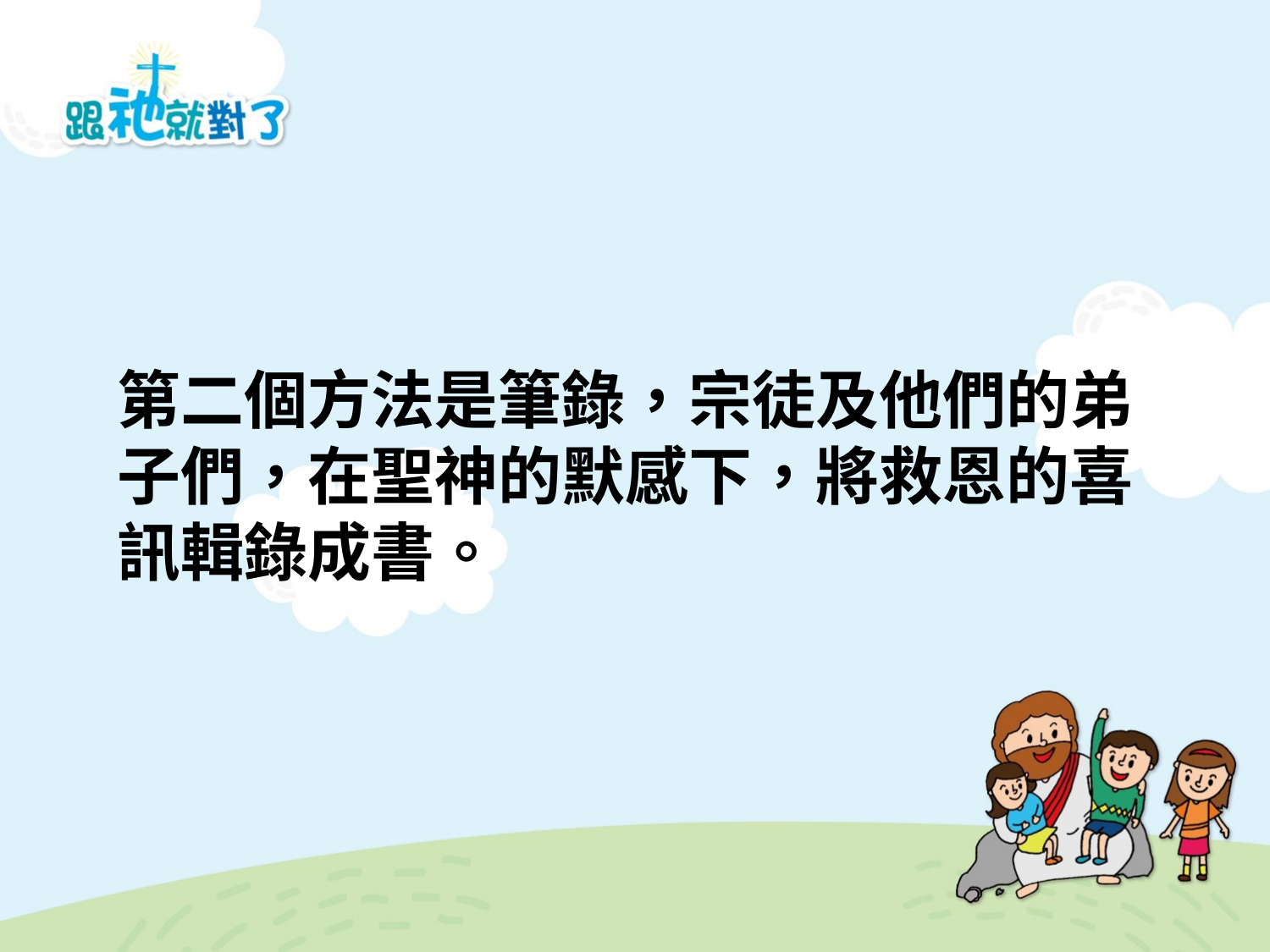

第二個方法是筆錄，宗徒及他們的弟子們，在聖神的默感下，將救恩的喜訊輯錄成書。